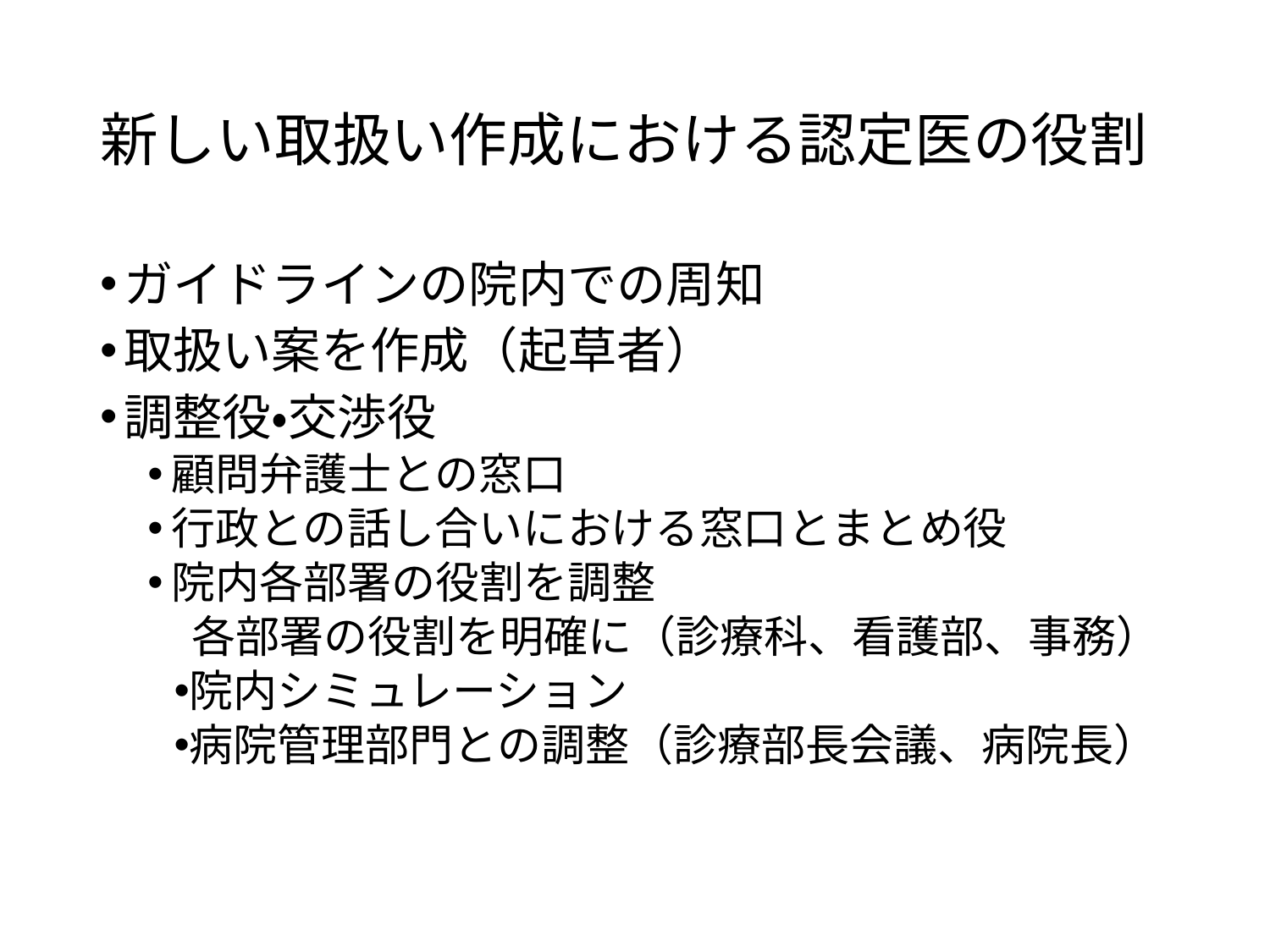

# 新しい取扱い作成における認定医の役割
ガイドラインの院内での周知
取扱い案を作成（起草者）
調整役・交渉役
顧問弁護士との窓口
行政との話し合いにおける窓口とまとめ役
院内各部署の役割を調整
　各部署の役割を明確に（診療科、看護部、事務）
院内シミュレーション
病院管理部門との調整（診療部長会議、病院長）